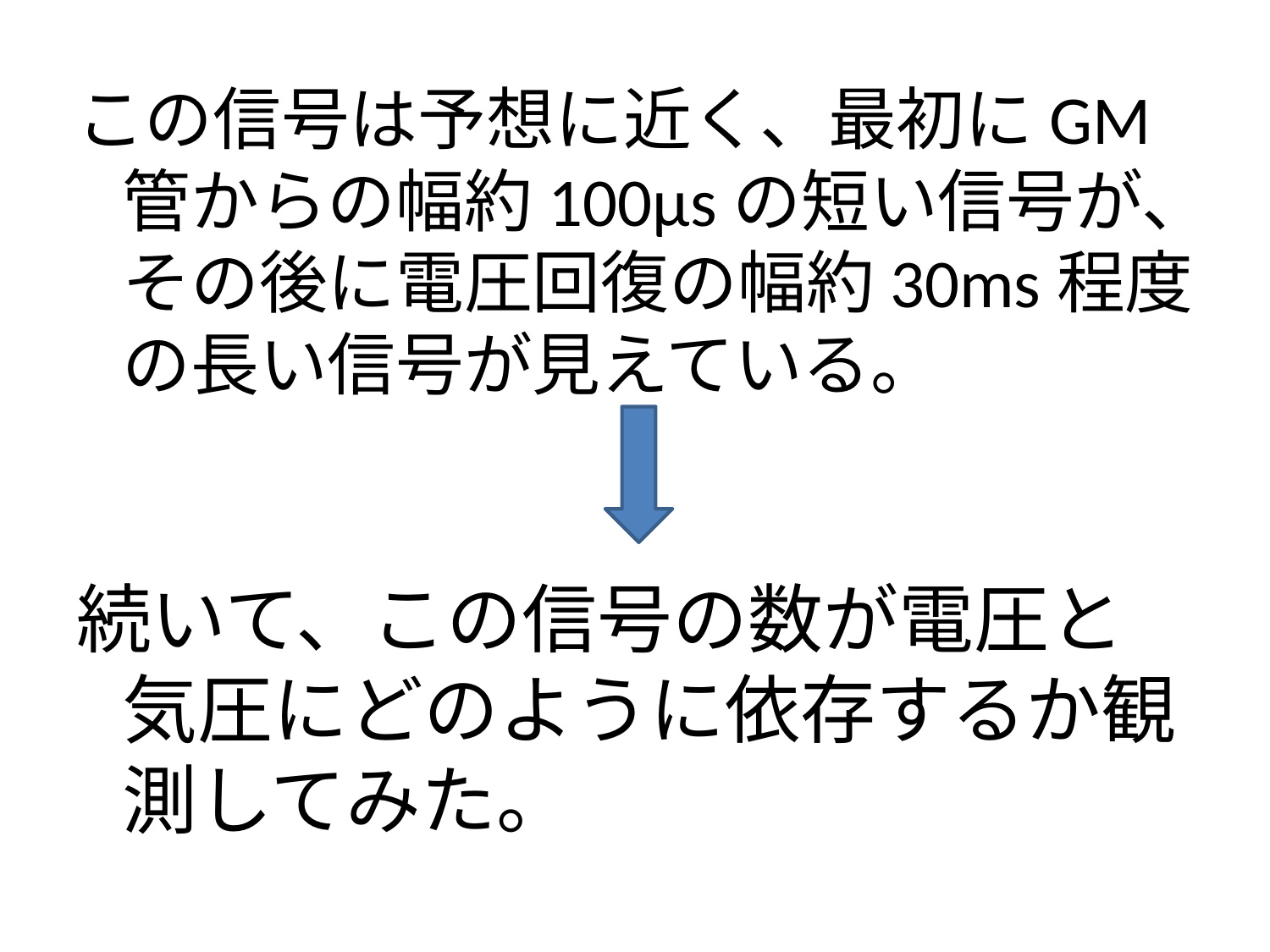

この信号は予想に近く、最初にGM管からの幅約100μsの短い信号が、その後に電圧回復の幅約30ms程度の長い信号が見えている。

続いて、この信号の数が電圧と気圧にどのように依存するか観測してみた。